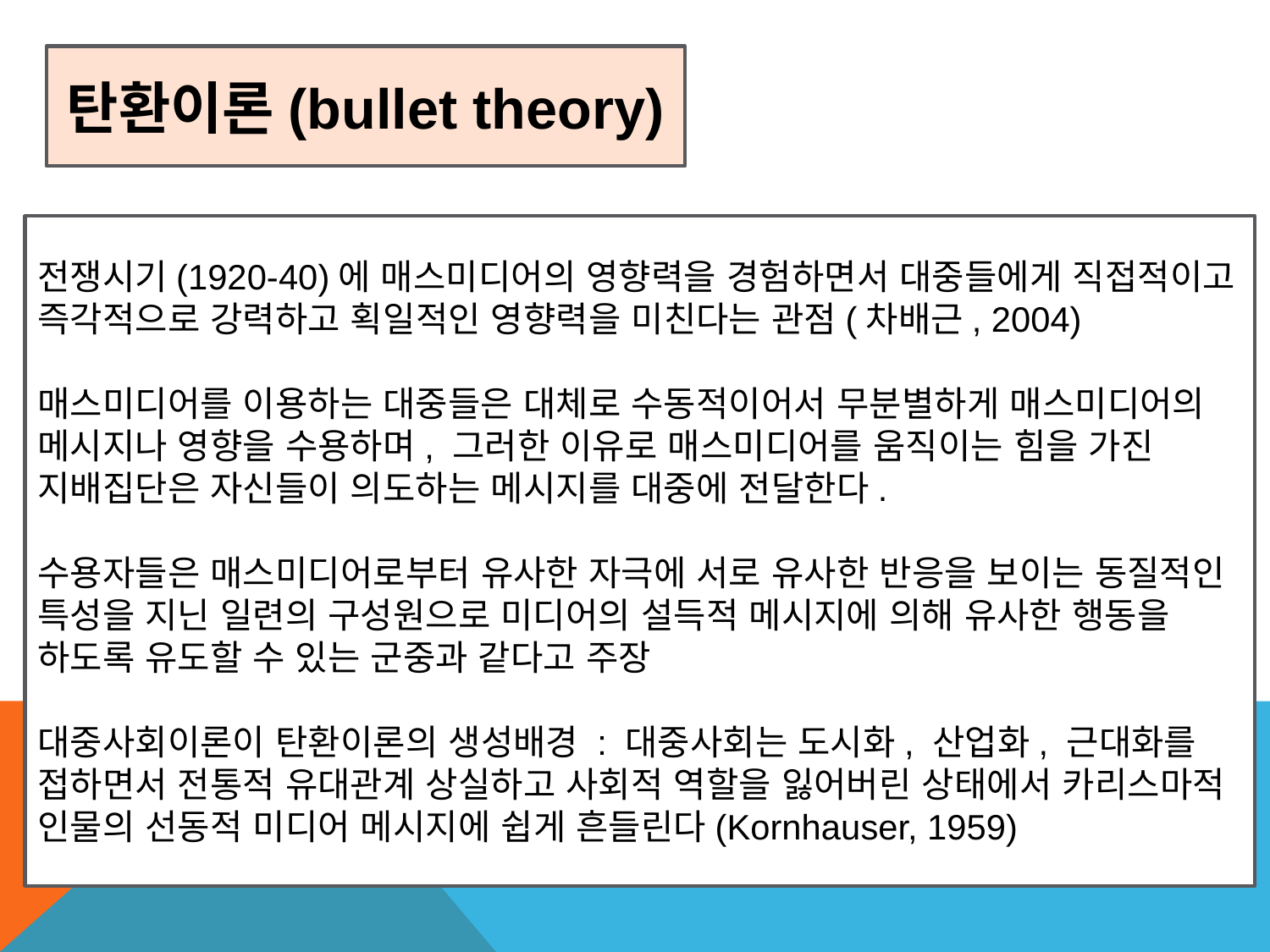

탄환이론(bullet theory)
전쟁시기(1920-40)에 매스미디어의 영향력을 경험하면서 대중들에게 직접적이고 즉각적으로 강력하고 획일적인 영향력을 미친다는 관점(차배근, 2004)

매스미디어를 이용하는 대중들은 대체로 수동적이어서 무분별하게 매스미디어의 메시지나 영향을 수용하며, 그러한 이유로 매스미디어를 움직이는 힘을 가진 지배집단은 자신들이 의도하는 메시지를 대중에 전달한다.

수용자들은 매스미디어로부터 유사한 자극에 서로 유사한 반응을 보이는 동질적인 특성을 지닌 일련의 구성원으로 미디어의 설득적 메시지에 의해 유사한 행동을 하도록 유도할 수 있는 군중과 같다고 주장

대중사회이론이 탄환이론의 생성배경 : 대중사회는 도시화, 산업화, 근대화를 접하면서 전통적 유대관계 상실하고 사회적 역할을 잃어버린 상태에서 카리스마적 인물의 선동적 미디어 메시지에 쉽게 흔들린다(Kornhauser, 1959)